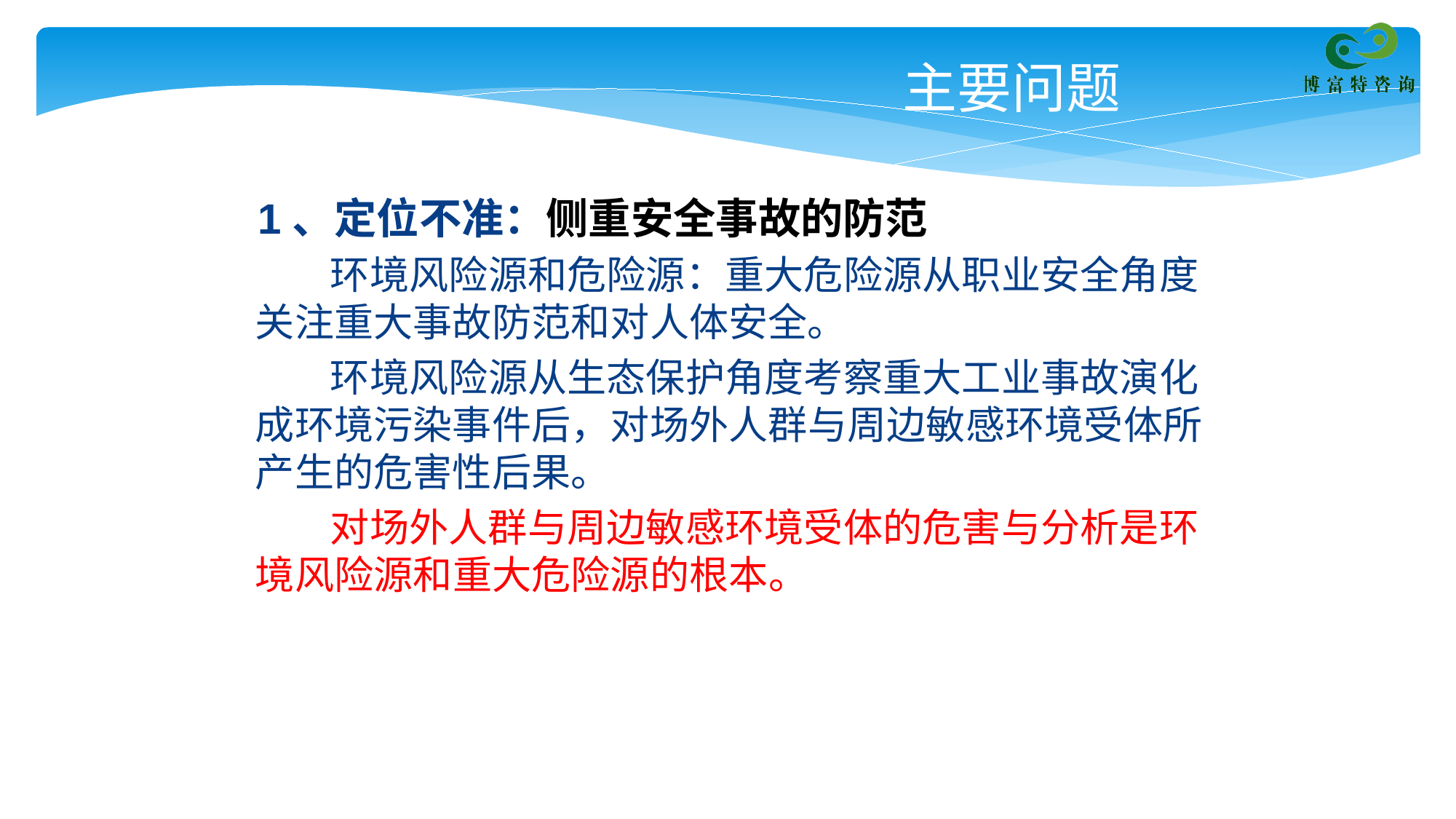

主要问题
   1、定位不准：侧重安全事故的防范
           环境风险源和危险源：重大危险源从职业安全角度关注重大事故防范和对人体安全。
           环境风险源从生态保护角度考察重大工业事故演化成环境污染事件后，对场外人群与周边敏感环境受体所产生的危害性后果。
           对场外人群与周边敏感环境受体的危害与分析是环境风险源和重大危险源的根本。